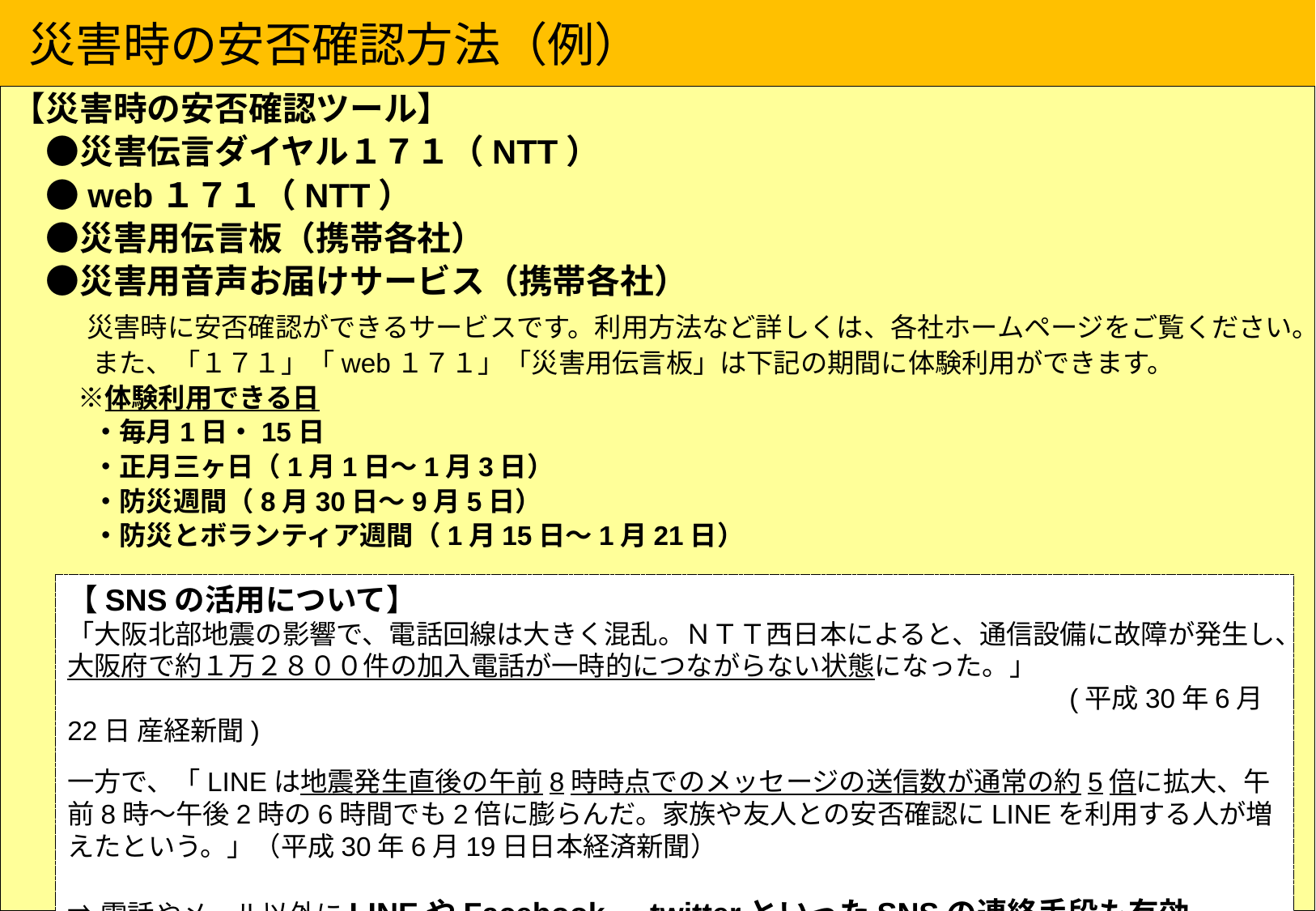

災害時の安否確認方法（例）
【災害時の安否確認ツール】
　●災害伝言ダイヤル１７１（NTT）
　●web１７１（NTT）
　●災害用伝言板（携帯各社）
　●災害用音声お届けサービス（携帯各社）
　　 災害時に安否確認ができるサービスです。利用方法など詳しくは、各社ホームページをご覧ください。
　　　また、「１７１」「web１７１」「災害用伝言板」は下記の期間に体験利用ができます。
　　  ※体験利用できる日
　　　・毎月1日・15日
　　　・正月三ヶ日（1月1日～1月3日）
　　　・防災週間（8月30日～9月5日）
　　　・防災とボランティア週間（1月15日～1月21日）

【SNSの活用について】
「大阪北部地震の影響で、電話回線は大きく混乱。ＮＴＴ西日本によると、通信設備に故障が発生し、大阪府で約１万２８００件の加入電話が一時的につながらない状態になった。」
　　　　　　　　　　　　　　　　　　　　　　　　　　　　　　　　　　　　　(平成30年6月22日 産経新聞)

一方で、「LINEは地震発生直後の午前8時時点でのメッセージの送信数が通常の約5倍に拡大、午前8時～午後2時の6時間でも2倍に膨らんだ。家族や友人との安否確認にLINEを利用する人が増えたという。」（平成30年6月19日日本経済新聞）

⇒電話やメール以外にLINEやFacebook、twitterといったSNSの連絡手段も有効